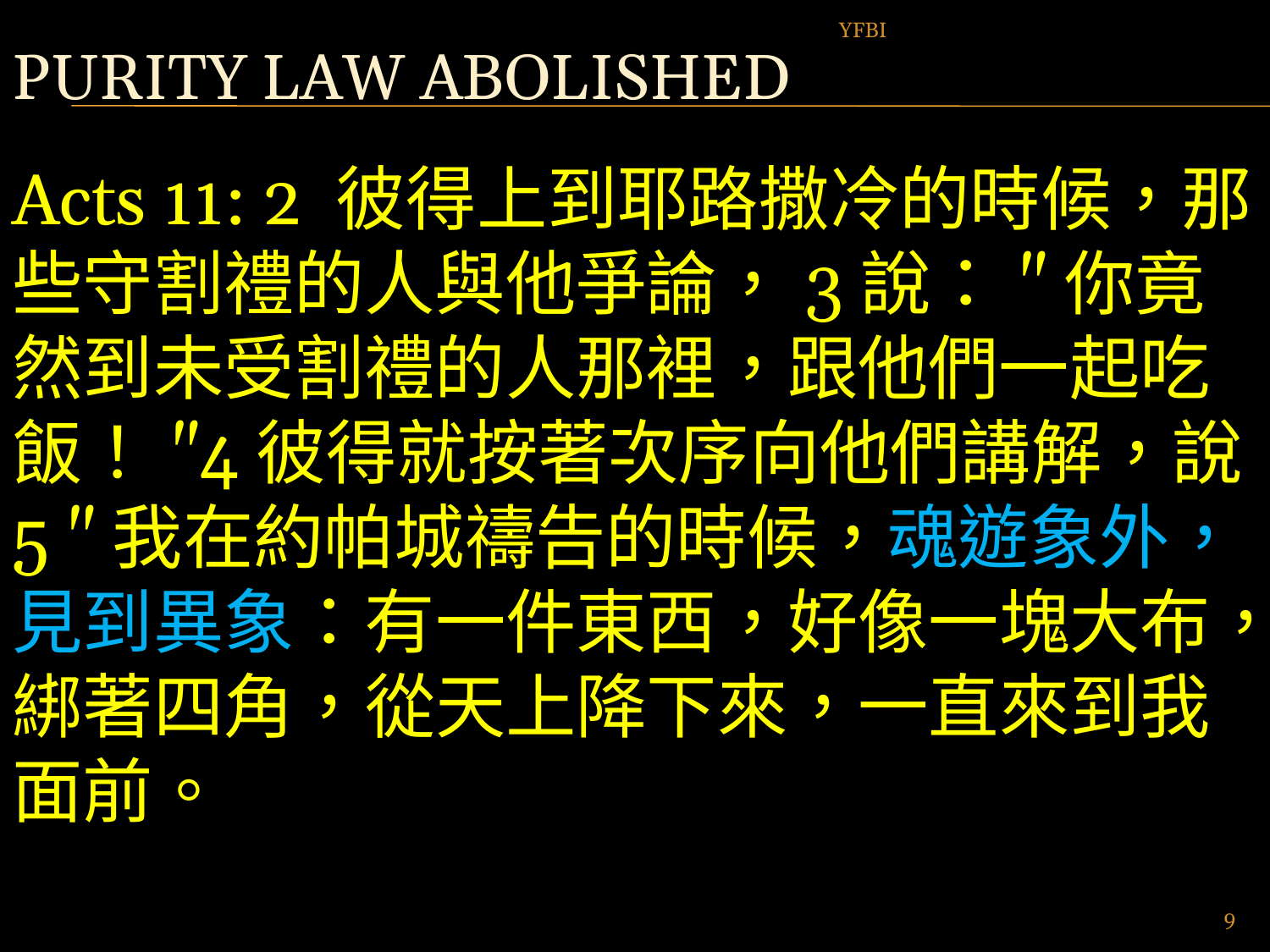

# Purity law abolished
YFBI
Acts 11: 2 彼得上到耶路撒冷的時候，那些守割禮的人與他爭論，3說："你竟然到未受割禮的人那裡，跟他們一起吃飯！"4彼得就按著次序向他們講解，說：5 "我在約帕城禱告的時候，魂遊象外，見到異象：有一件東西，好像一塊大布，綁著四角，從天上降下來，一直來到我面前。
9